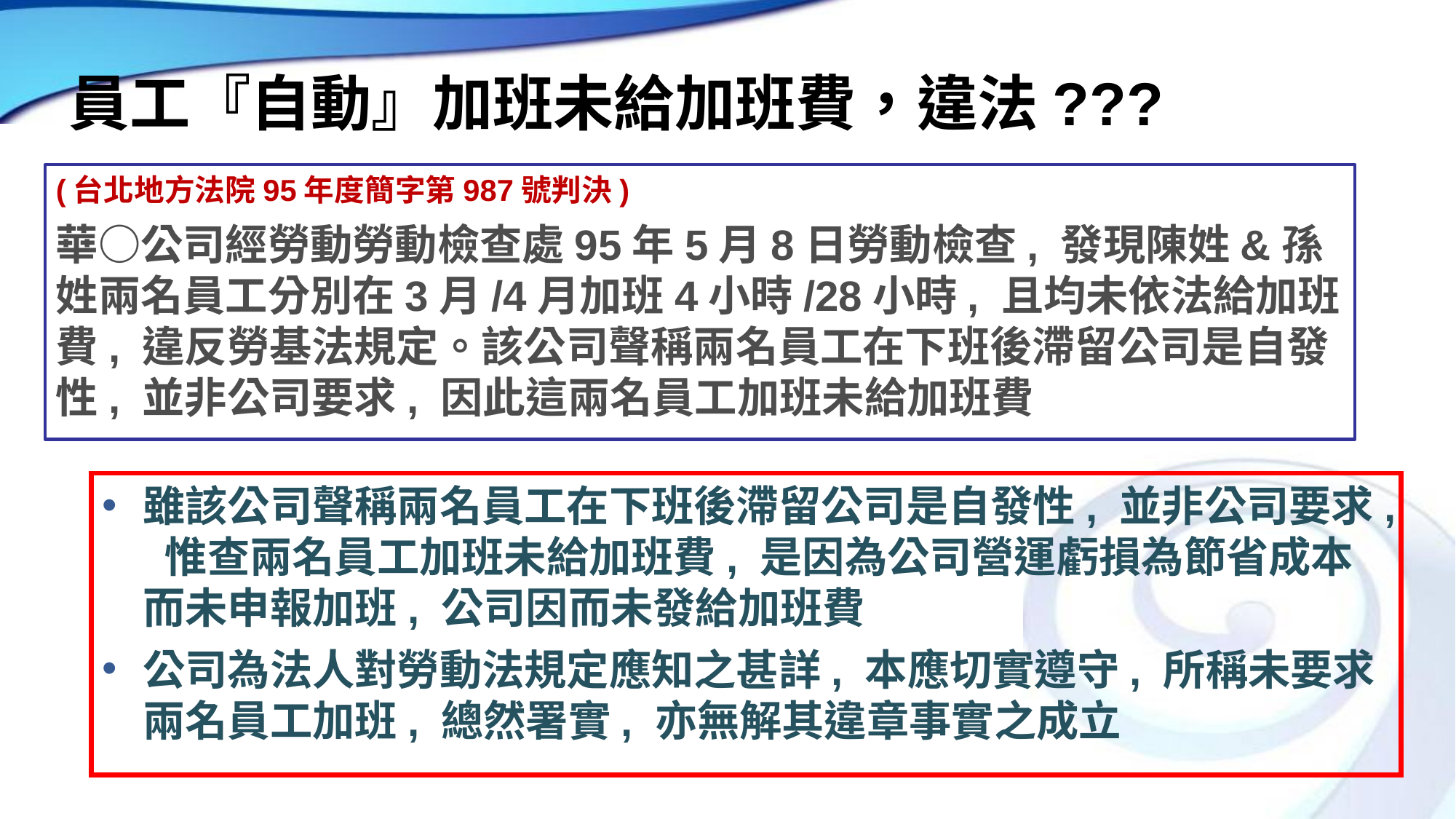

# 員工『自動』加班未給加班費，違法???
(台北地方法院95年度簡字第987號判決)
華○公司經勞動勞動檢查處95年5月8日勞動檢查, 發現陳姓&孫姓兩名員工分別在3月/4月加班4小時/28小時, 且均未依法給加班費, 違反勞基法規定。該公司聲稱兩名員工在下班後滯留公司是自發性, 並非公司要求, 因此這兩名員工加班未給加班費
雖該公司聲稱兩名員工在下班後滯留公司是自發性, 並非公司要求, 惟查兩名員工加班未給加班費, 是因為公司營運虧損為節省成本而未申報加班, 公司因而未發給加班費
公司為法人對勞動法規定應知之甚詳, 本應切實遵守, 所稱未要求兩名員工加班, 總然署實, 亦無解其違章事實之成立